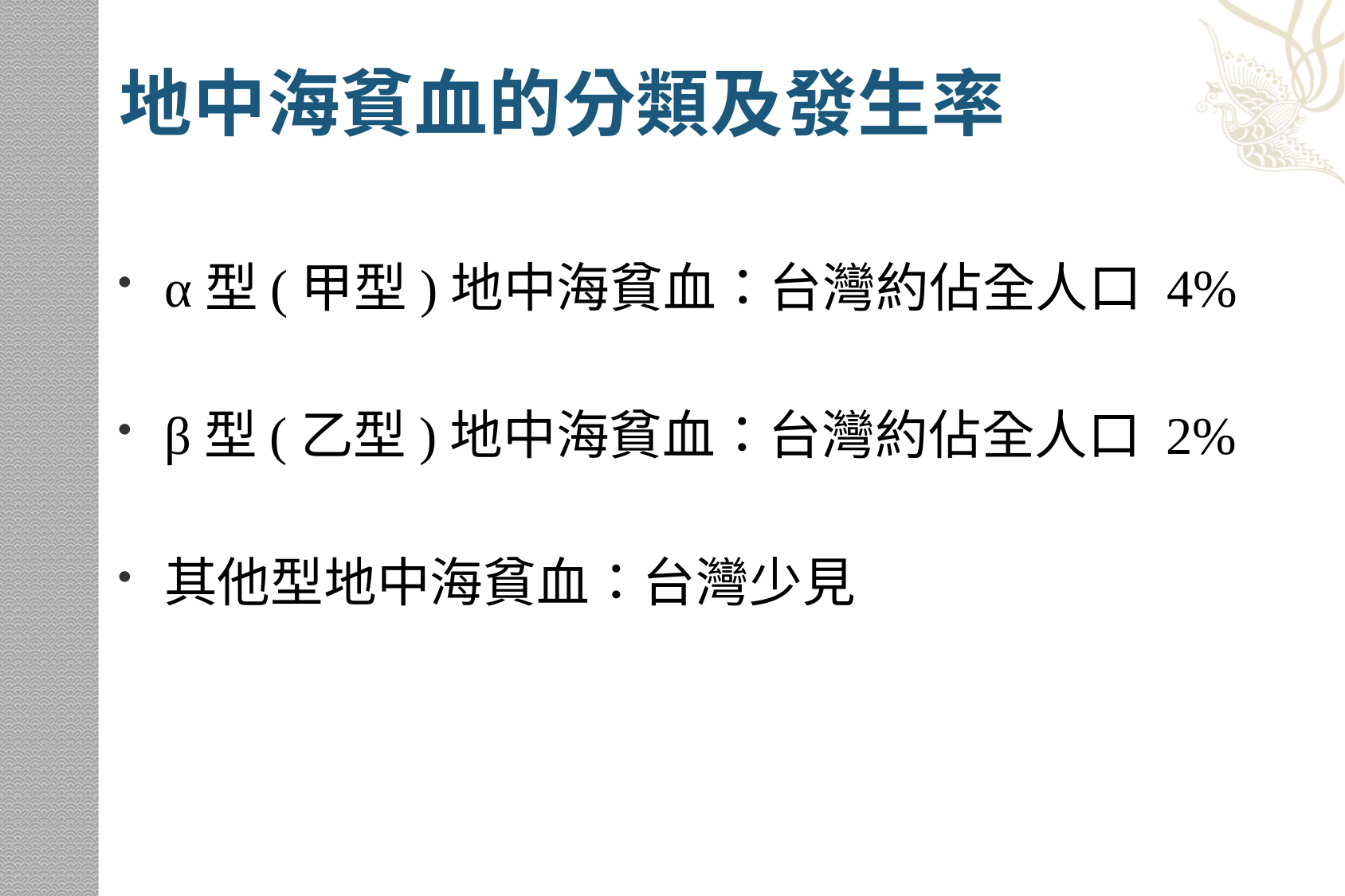

# 地中海貧血的分類及發生率
α型(甲型)地中海貧血：台灣約佔全人口 4%
β型(乙型)地中海貧血：台灣約佔全人口 2%
其他型地中海貧血：台灣少見